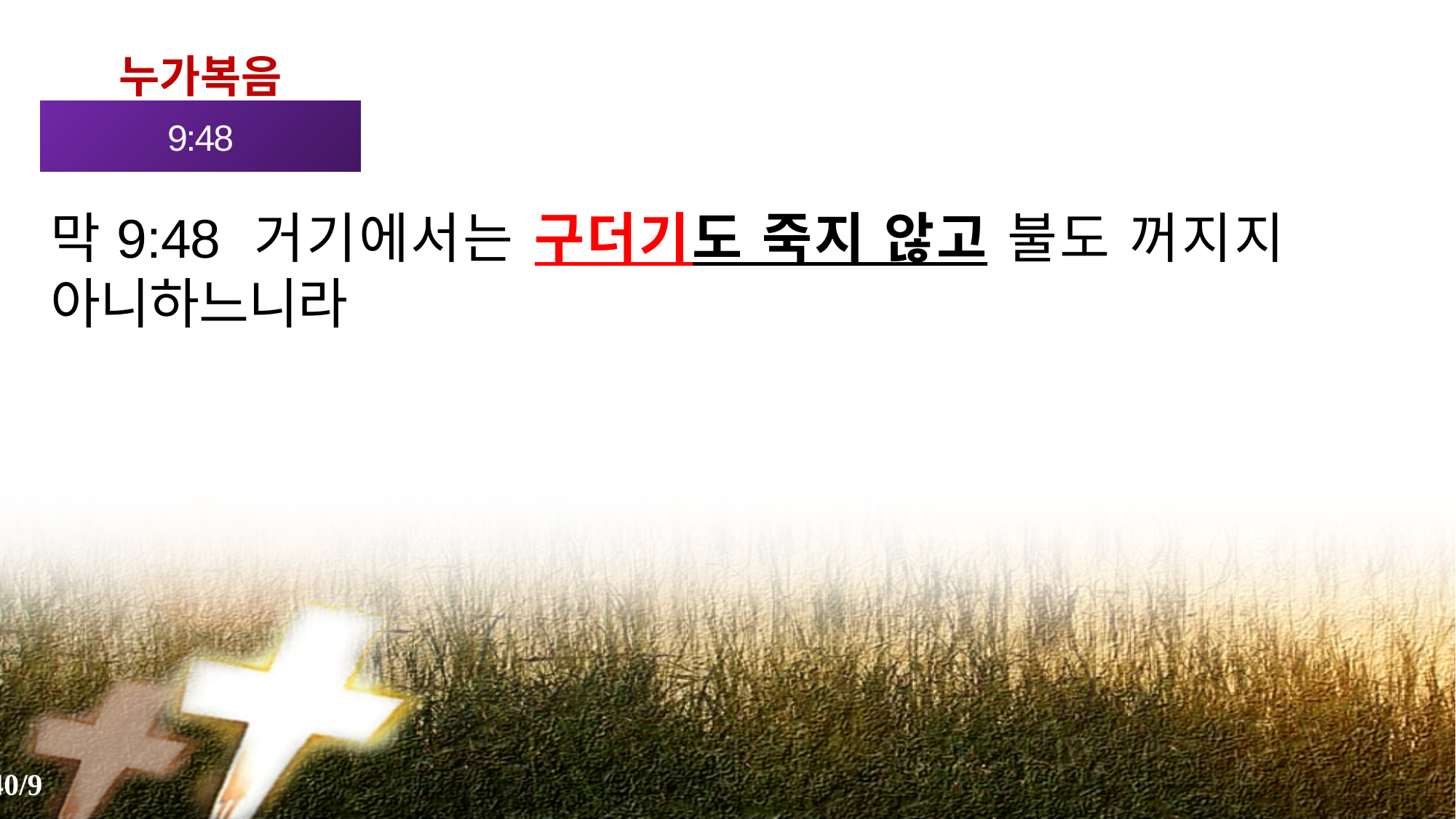

누가복음

9:48
막9:48 거기에서는 구더기도 죽지 않고 불도 꺼지지 아니하느니라